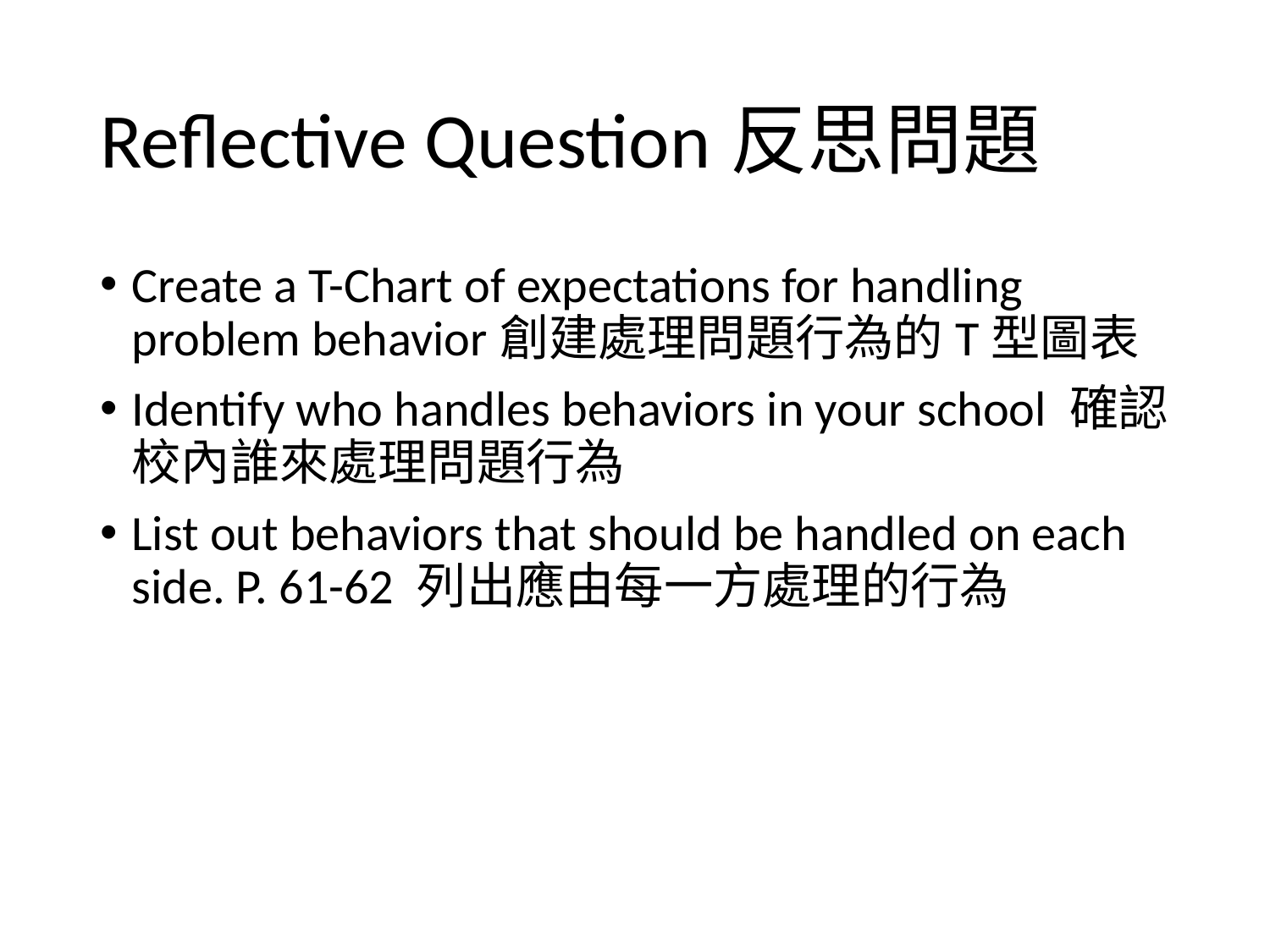

# Reflective Question反思問題
Create a T-Chart of expectations for handling problem behavior創建處理問題行為的T型圖表
Identify who handles behaviors in your school 確認校內誰來處理問題行為
List out behaviors that should be handled on each side. P. 61-62 列出應由每一方處理的行為